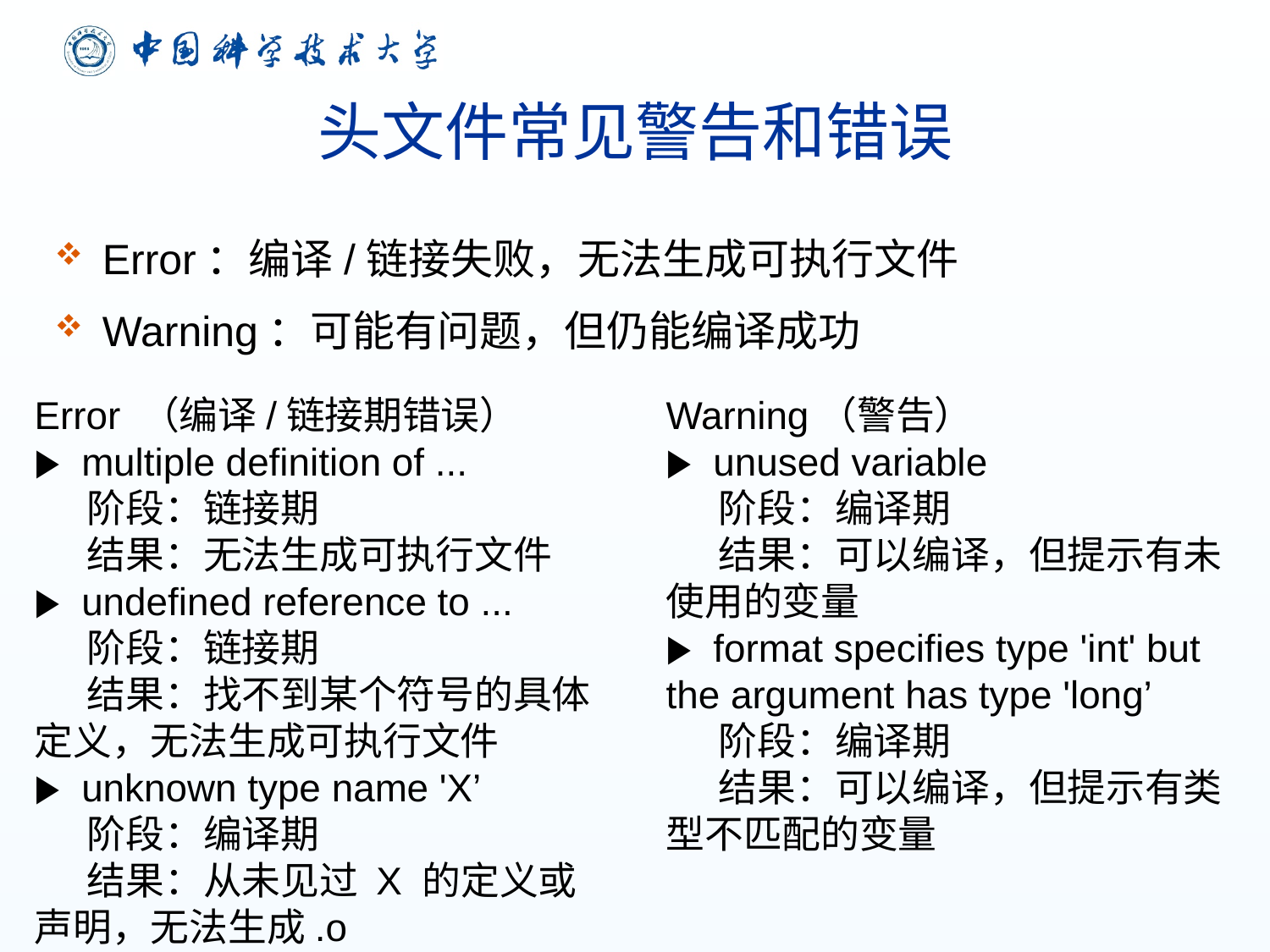

# 头文件常见警告和错误
Error：编译/链接失败，无法生成可执行文件
Warning：可能有问题，但仍能编译成功
Error （编译/链接期错误）
▶  multiple definition of ...
     阶段：链接期
     结果：无法生成可执行文件
▶  undefined reference to ...
     阶段：链接期
     结果：找不到某个符号的具体定义，无法生成可执行文件
▶  unknown type name 'X’
     阶段：编译期
     结果：从未见过 X 的定义或声明，无法生成.o
Warning（警告）
▶  unused variable
     阶段：编译期
     结果：可以编译，但提示有未使用的变量
▶  format specifies type 'int' but the argument has type 'long’
     阶段：编译期
     结果：可以编译，但提示有类型不匹配的变量